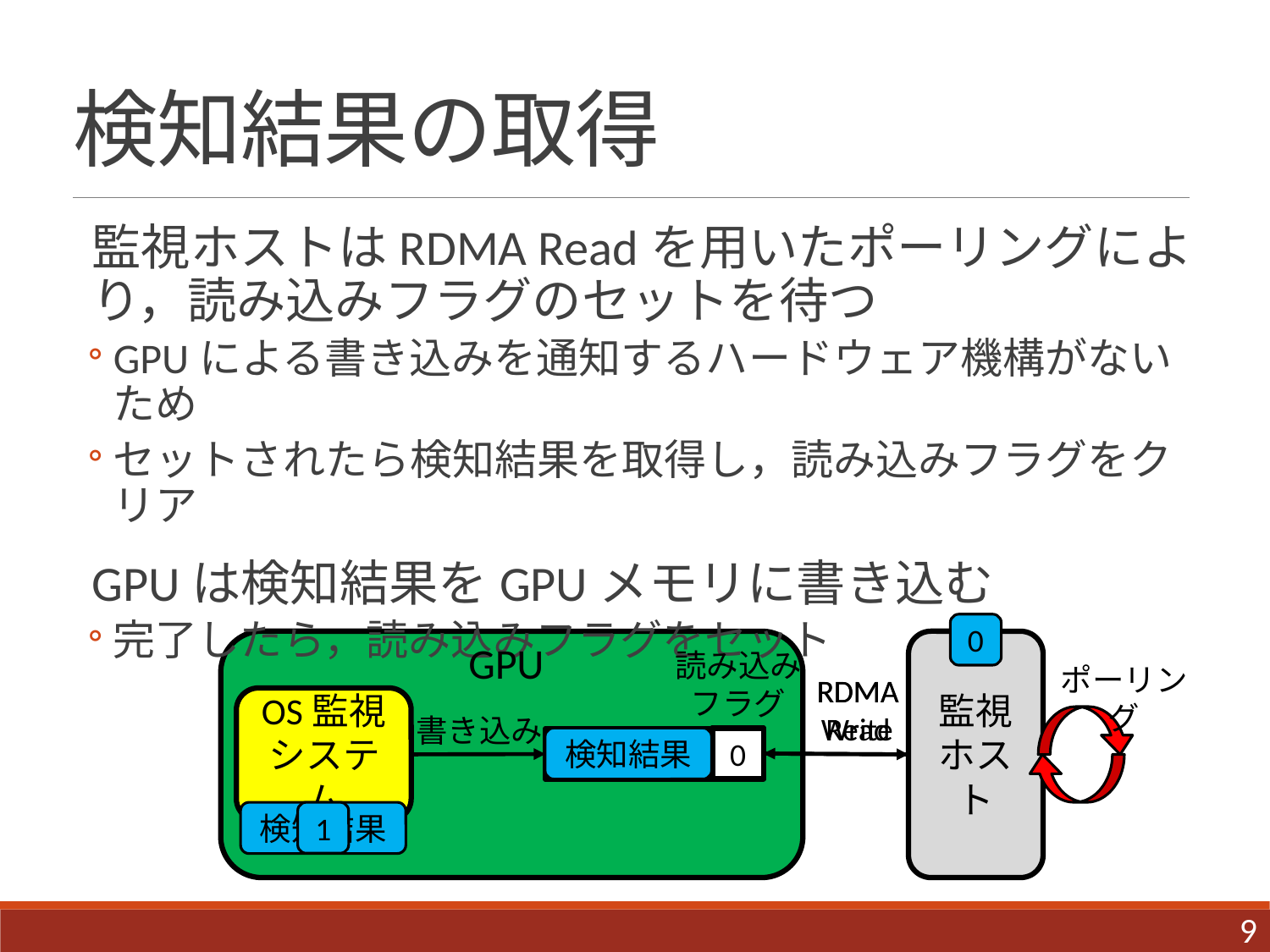

# 検知結果の取得
監視ホストはRDMA Readを用いたポーリングにより，読み込みフラグのセットを待つ
GPUによる書き込みを通知するハードウェア機構がないため
セットされたら検知結果を取得し，読み込みフラグをクリア
GPUは検知結果をGPUメモリに書き込む
完了したら，読み込みフラグをセット
0
GPU

監視ホスト
読み込み
フラグ
ポーリング
RDMARead
RDMAWrite
OS監視
システム
書き込み

0
検知結果
1
0
1
0
検知結果

1
検知結果
9